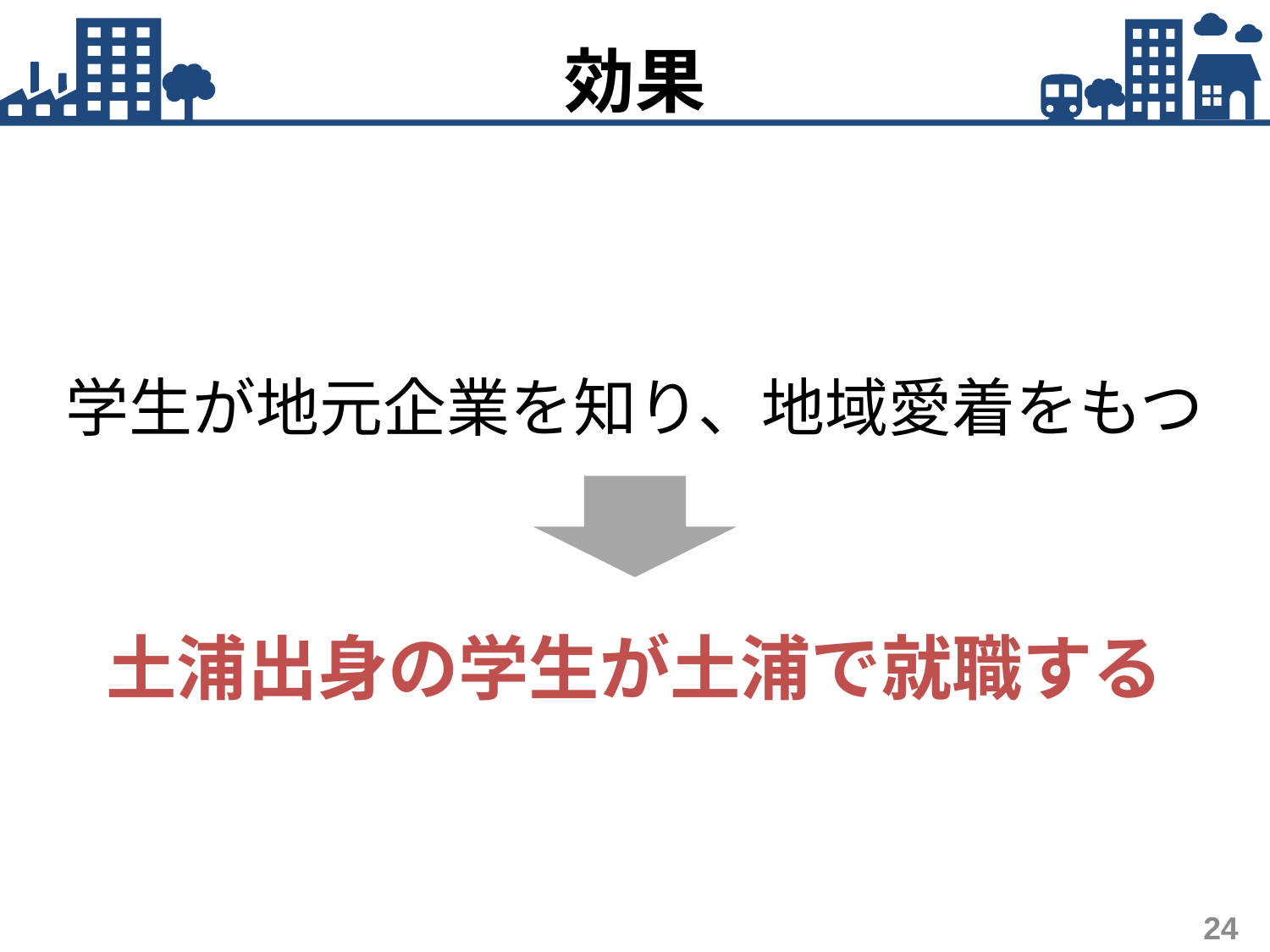

効果
学生が地元企業を知り、地域愛着をもつ

土浦出身の学生が土浦で就職する
24